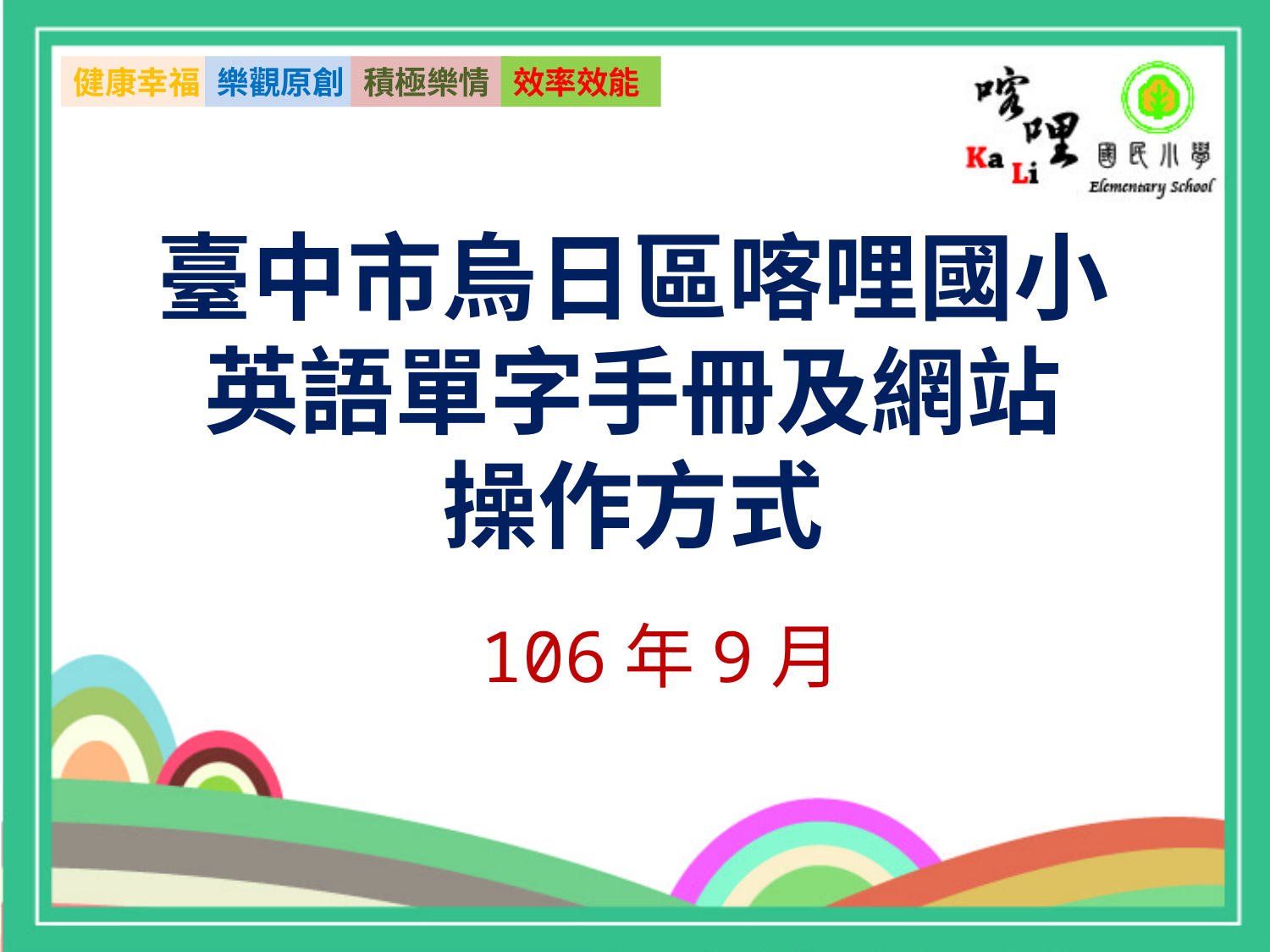

健康幸福
樂觀原創
積極樂情
效率效能
# 臺中市烏日區喀哩國小 英語單字手冊及網站 操作方式
106年9月